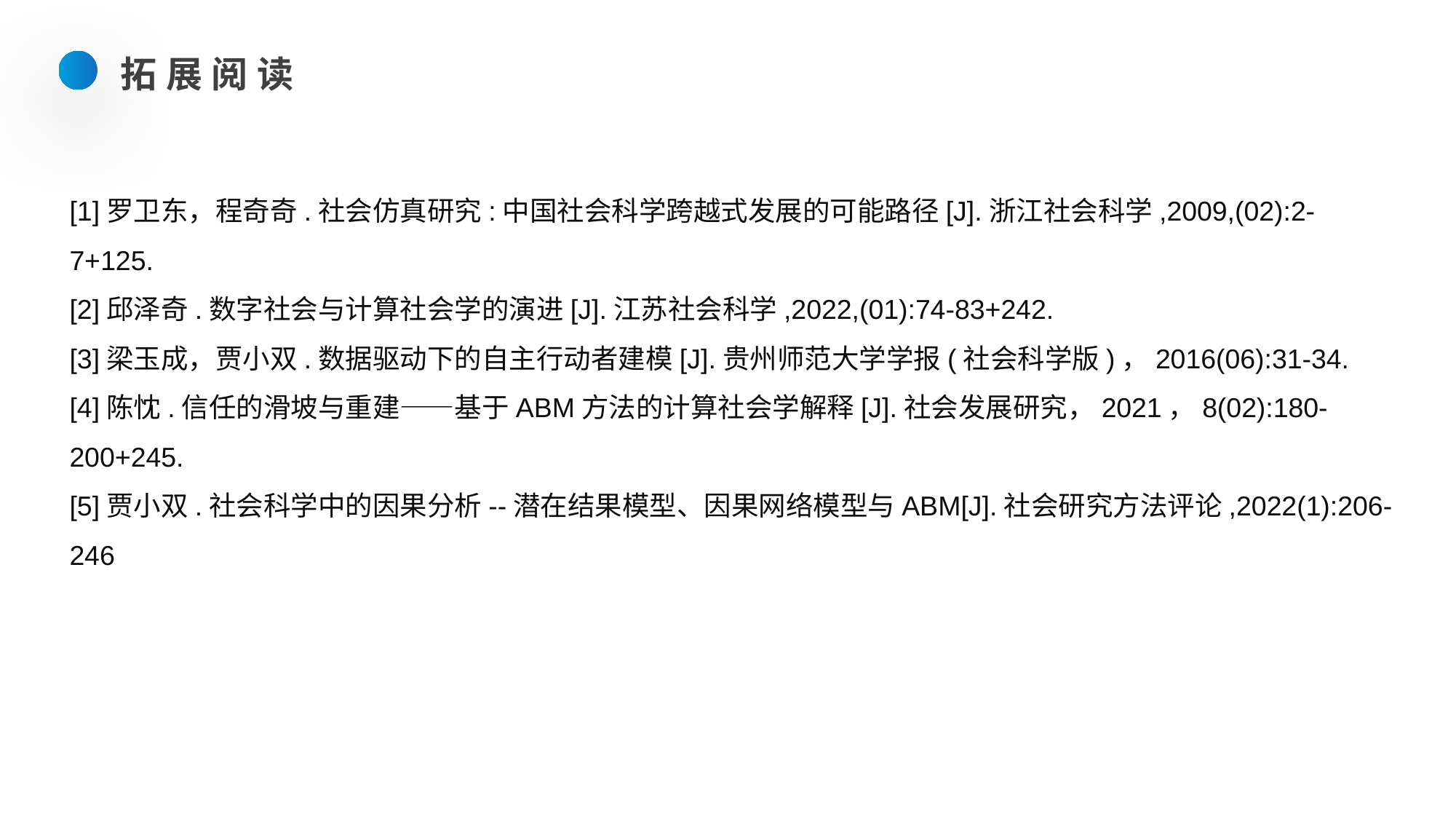

拓展阅读

[1]罗卫东，程奇奇.社会仿真研究:中国社会科学跨越式发展的可能路径[J].浙江社会科学,2009,(02):2-7+125.
[2]邱泽奇.数字社会与计算社会学的演进[J].江苏社会科学,2022,(01):74-83+242.
[3]梁玉成，贾小双.数据驱动下的自主行动者建模[J].贵州师范大学学报(社会科学版)，2016(06):31-34.
[4]陈忱.信任的滑坡与重建——基于ABM方法的计算社会学解释[J].社会发展研究，2021，8(02):180-200+245.
[5]贾小双.社会科学中的因果分析--潜在结果模型、因果网络模型与ABM[J].社会研究方法评论,2022(1):206-246
Learn More